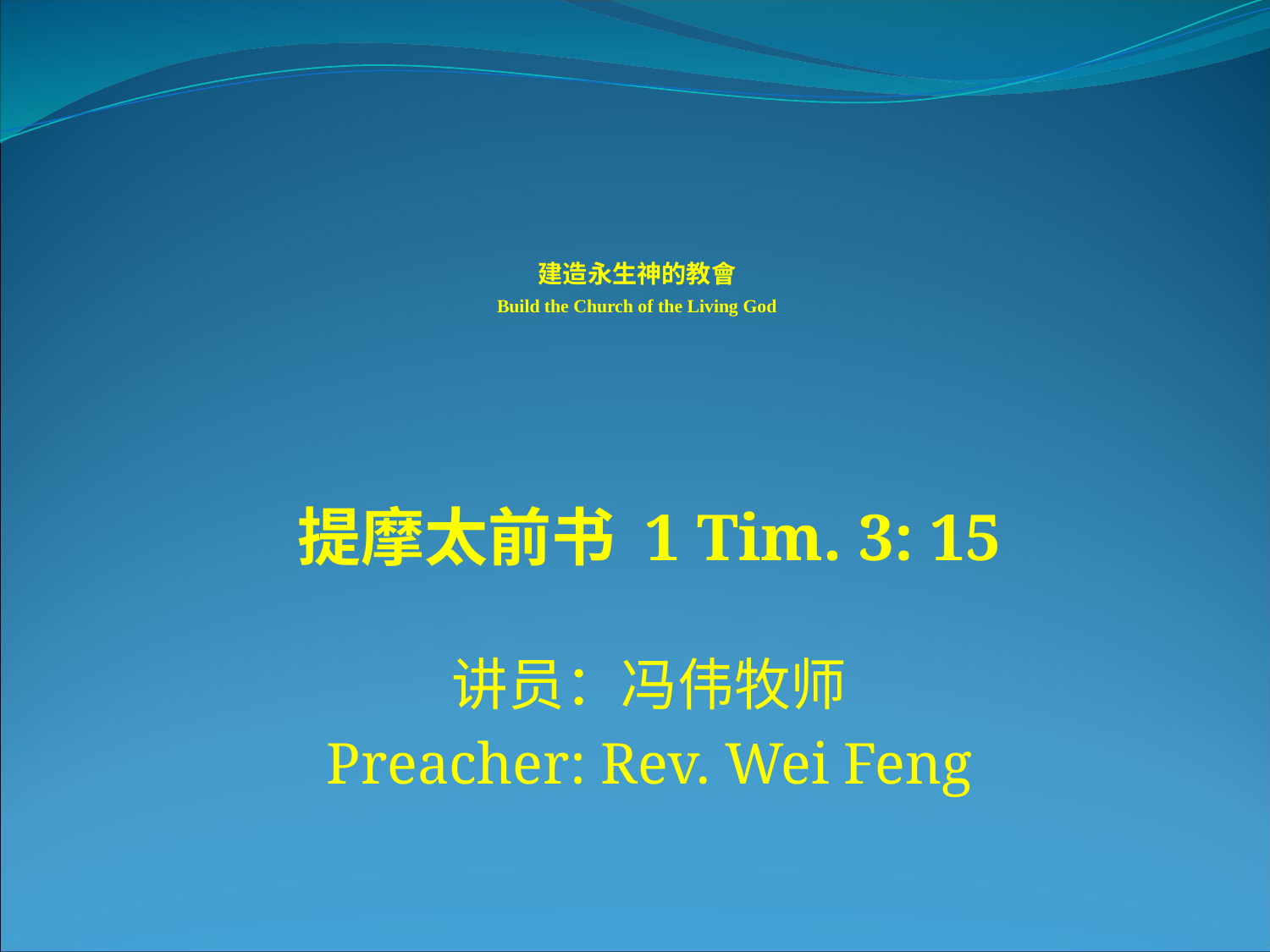

# 建造永生神的教會 Build the Church of the Living God

提摩太前书 1 Tim. 3: 15

讲员：冯伟牧师
Preacher: Rev. Wei Feng